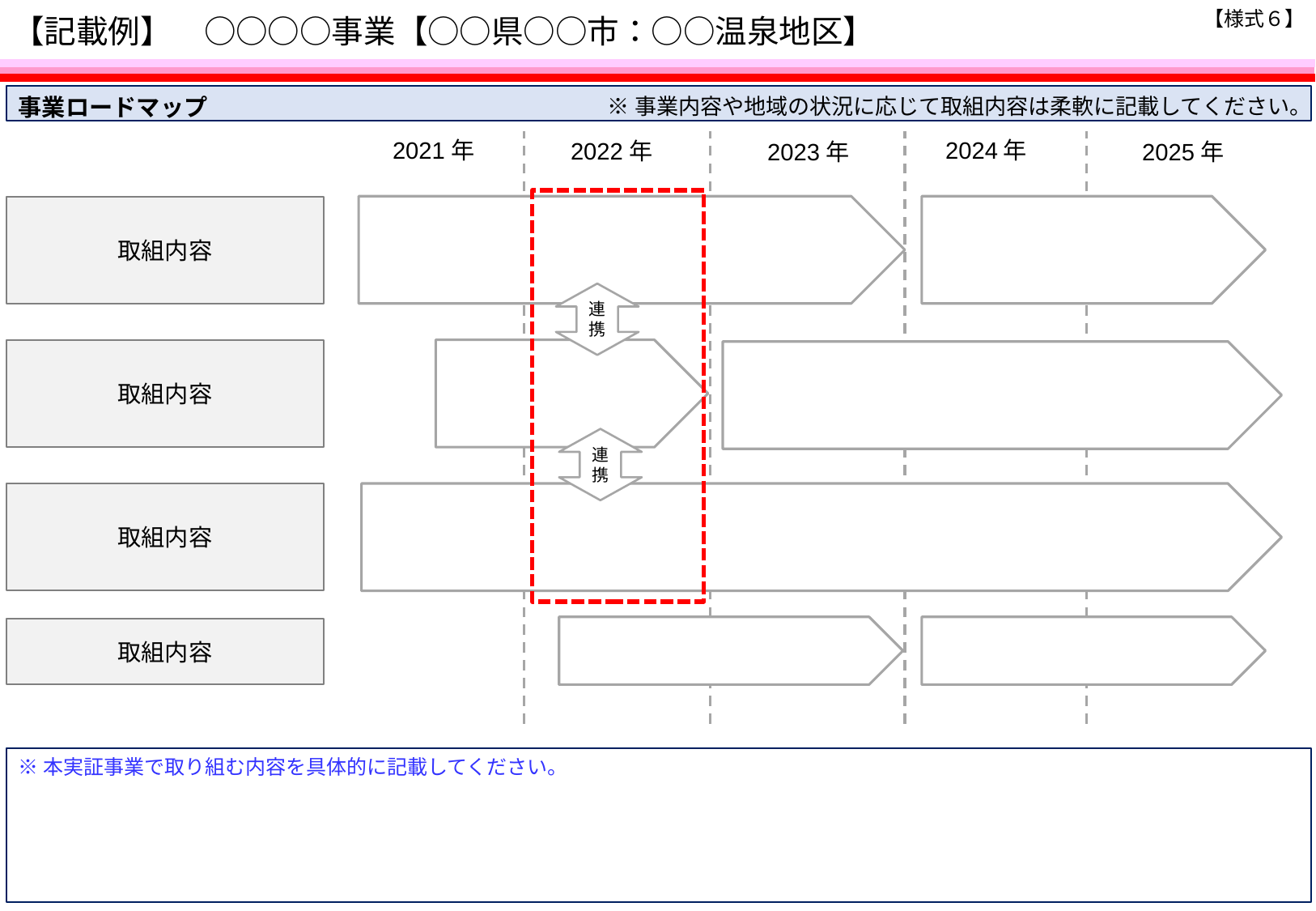

【様式６】
# 【記載例】　○○○○事業【○○県○○市：○○温泉地区】
事業ロードマップ
※事業内容や地域の状況に応じて取組内容は柔軟に記載してください。
2021年
2024年
2022年
2023年
2025年

取組内容
連携

取組内容

連携

取組内容

取組内容
※本実証事業で取り組む内容を具体的に記載してください。